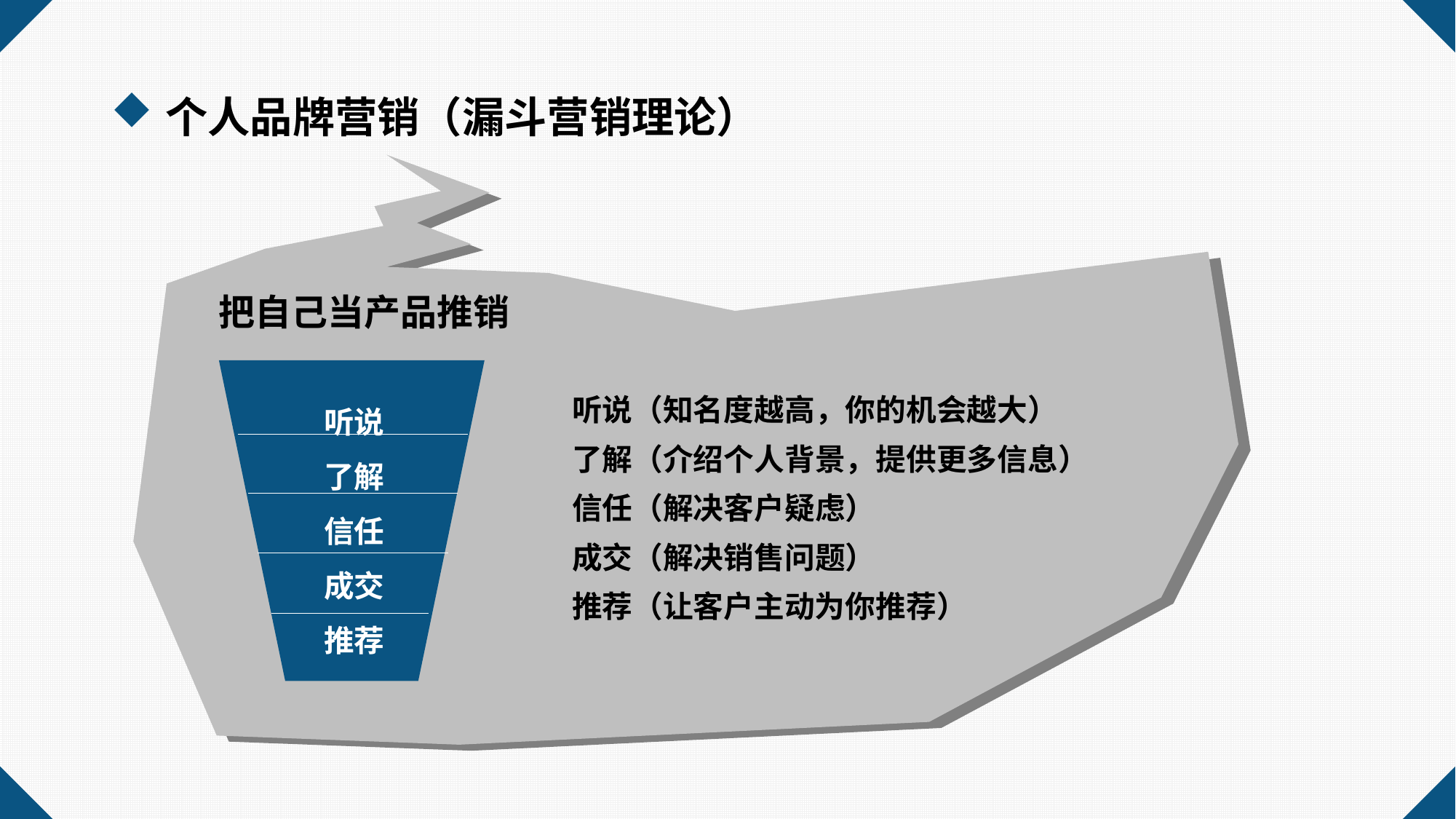

个人品牌营销（漏斗营销理论）

把自己当产品推销

听说（知名度越高，你的机会越大）
了解（介绍个人背景，提供更多信息）
信任（解决客户疑虑）
成交（解决销售问题）
推荐（让客户主动为你推荐）
听说
了解
信任
成交
推荐